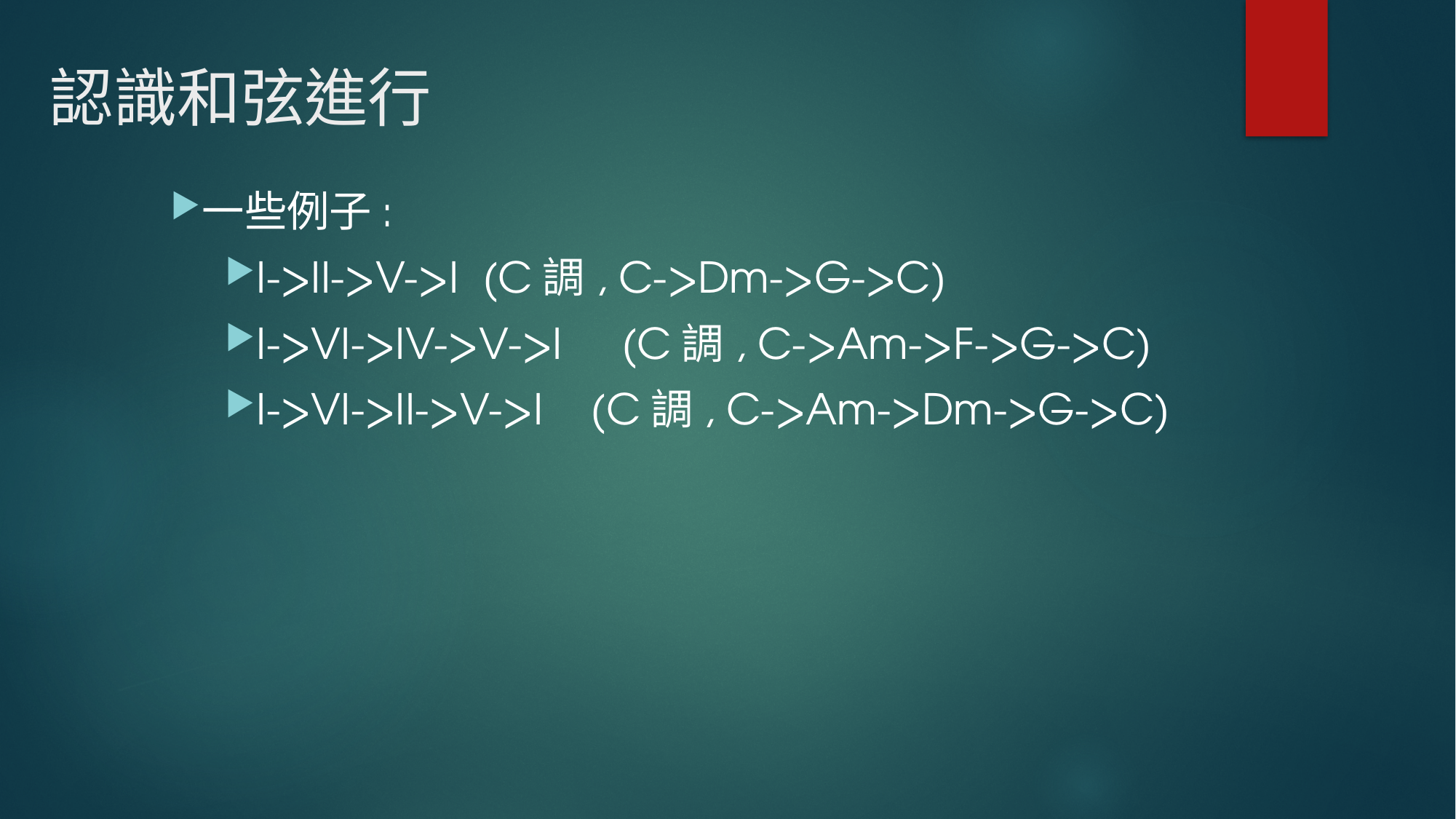

# 認識和弦進行
一些例子:
I->II->V->I  (C調, C->Dm->G->C)
I->VI->IV->V->I     (C調, C->Am->F->G->C)
I->VI->II->V->I    (C調, C->Am->Dm->G->C)